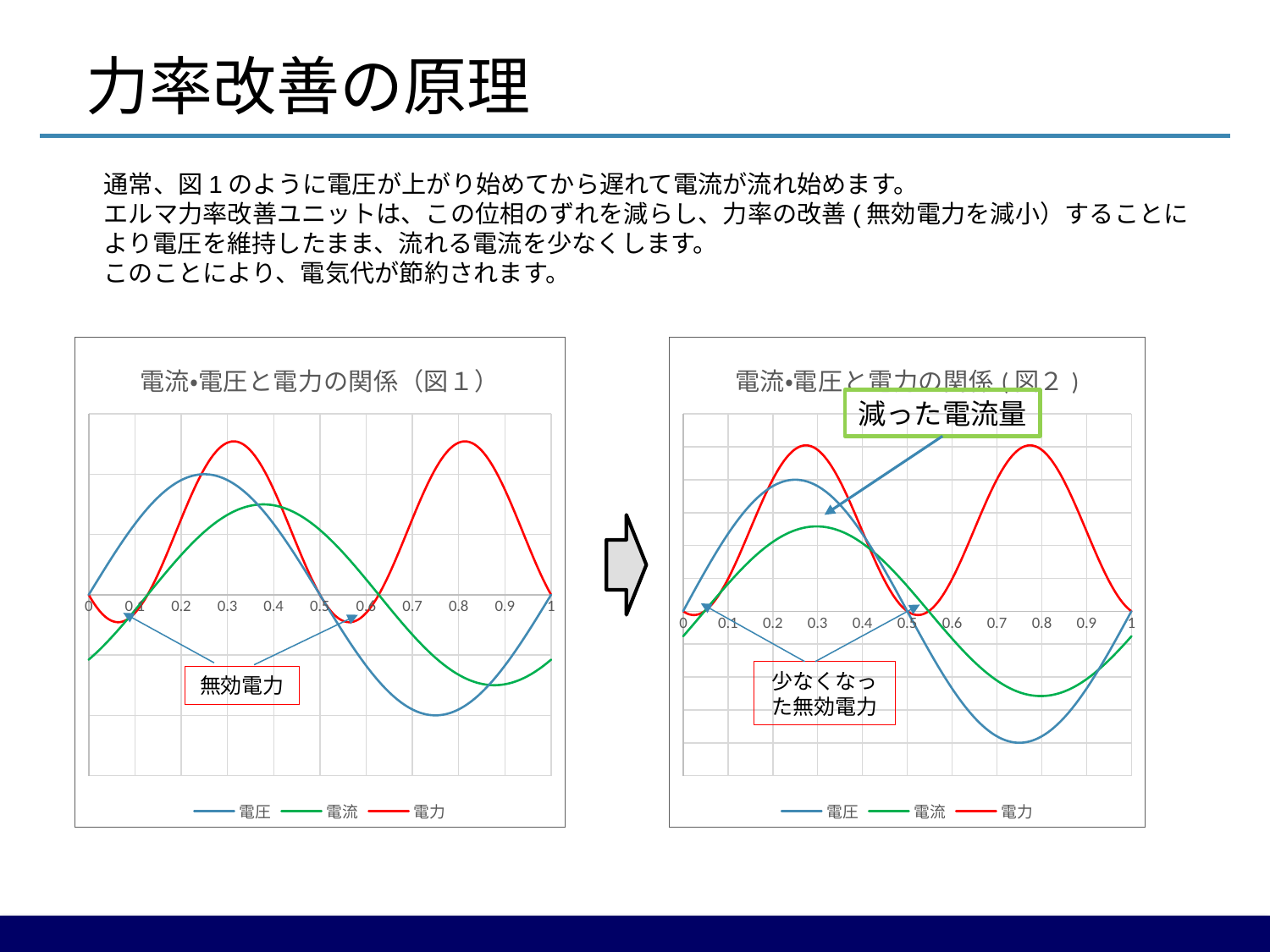

力率改善の原理
通常、図1のように電圧が上がり始めてから遅れて電流が流れ始めます。
エルマ力率改善ユニットは、この位相のずれを減らし、力率の改善(無効電力を減小）することにより電圧を維持したまま、流れる電流を少なくします。
このことにより、電気代が節約されます。

### Chart: 電流・電圧と電力の関係（図１）

| Category | 電圧 | 電流 | 電力 |
|---|---|---|---|

### Chart: 電流・電圧と電力の関係(図２)

| Category | 電圧 | 電流 | 電力 |
|---|---|---|---|
減った電流量
少なくなった無効電力
無効電力